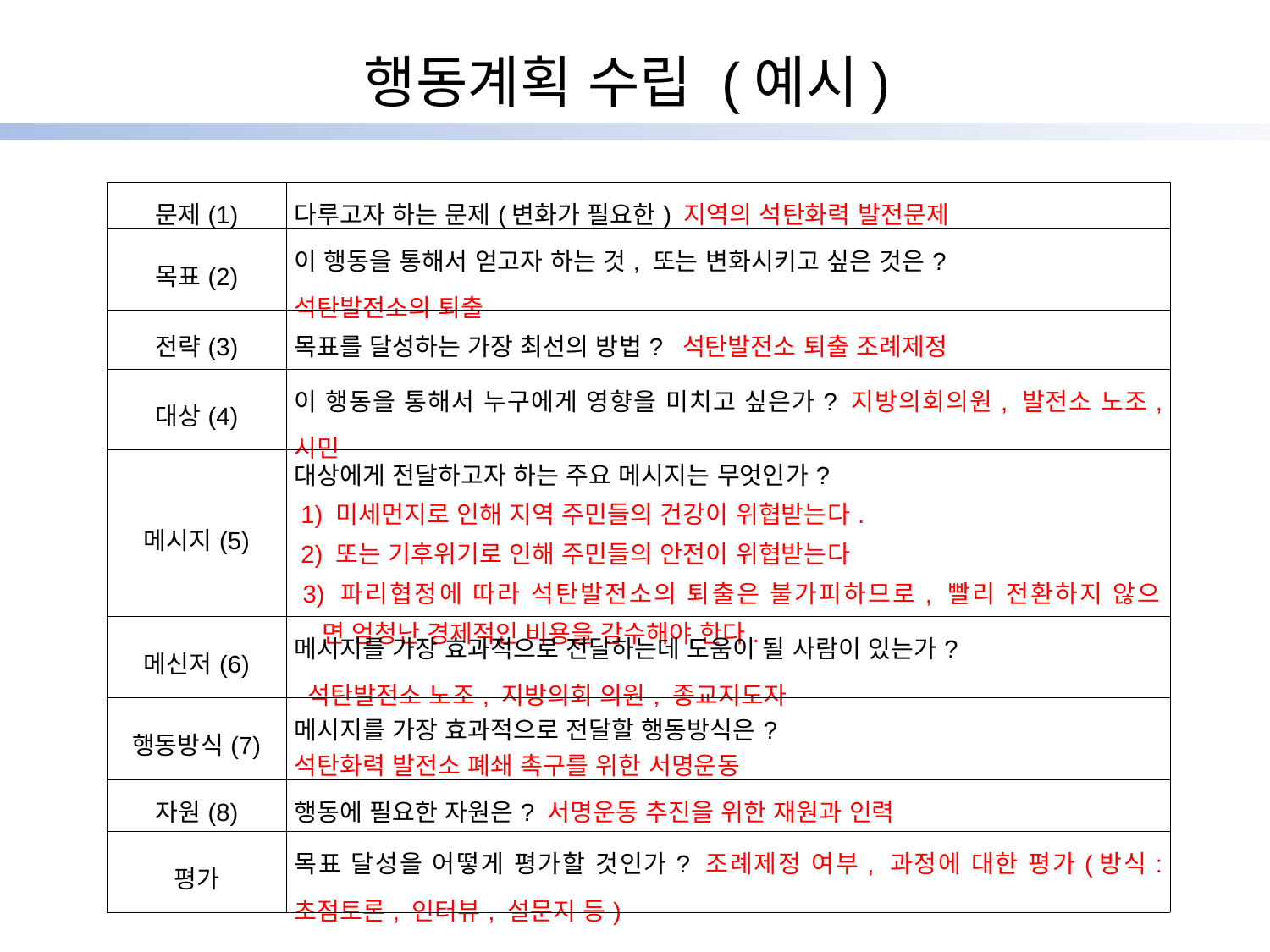

행동계획 수립 (예시)

| 문제(1) | 다루고자 하는 문제(변화가 필요한) 지역의 석탄화력 발전문제 |
| --- | --- |
| 목표(2) | 이 행동을 통해서 얻고자 하는 것, 또는 변화시키고 싶은 것은? 석탄발전소의 퇴출 |
| 전략(3) | 목표를 달성하는 가장 최선의 방법? 석탄발전소 퇴출 조례제정 |
| 대상(4) | 이 행동을 통해서 누구에게 영향을 미치고 싶은가? 지방의회의원, 발전소 노조, 시민 |
| 메시지(5) | 대상에게 전달하고자 하는 주요 메시지는 무엇인가? 1) 미세먼지로 인해 지역 주민들의 건강이 위협받는다. 2) 또는 기후위기로 인해 주민들의 안전이 위협받는다 3) 파리협정에 따라 석탄발전소의 퇴출은 불가피하므로, 빨리 전환하지 않으 면 엄청난 경제적인 비용을 감수해야 한다. |
| 메신저(6) | 메시지를 가장 효과적으로 전달하는데 도움이 될 사람이 있는가? 석탄발전소 노조, 지방의회 의원, 종교지도자 |
| 행동방식(7) | 메시지를 가장 효과적으로 전달할 행동방식은? 석탄화력 발전소 폐쇄 촉구를 위한 서명운동 |
| 자원(8) | 행동에 필요한 자원은? 서명운동 추진을 위한 재원과 인력 |
| 평가 | 목표 달성을 어떻게 평가할 것인가? 조례제정 여부, 과정에 대한 평가(방식: 초점토론, 인터뷰, 설문지 등) |
1990
1995
2000
2005
2010
2013